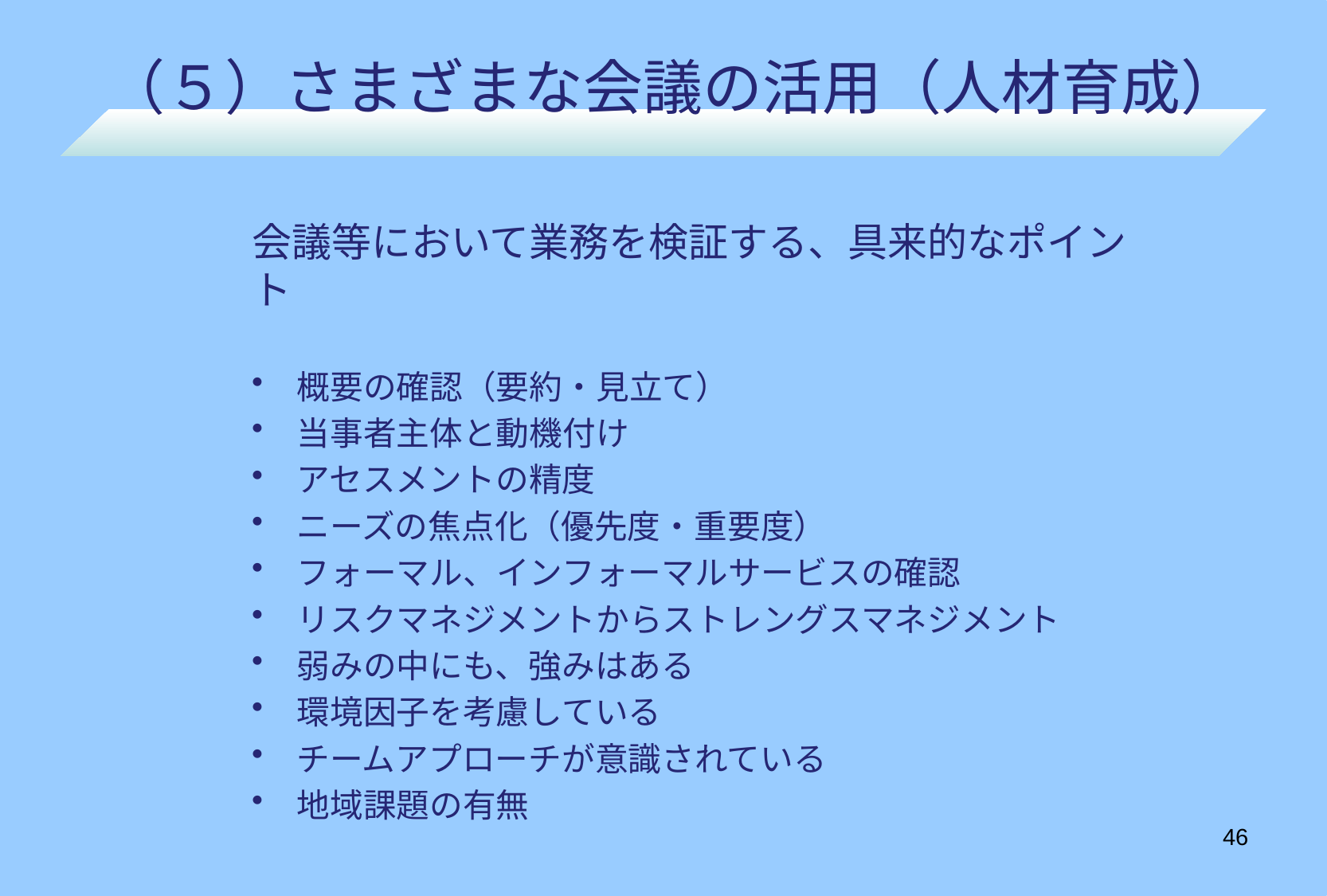

# （５）さまざまな会議の活用（人材育成）

会議等において業務を検証する、具来的なポイント

概要の確認（要約・見立て）
当事者主体と動機付け
アセスメントの精度
ニーズの焦点化（優先度・重要度）
フォーマル、インフォーマルサービスの確認
リスクマネジメントからストレングスマネジメント
弱みの中にも、強みはある
環境因子を考慮している
チームアプローチが意識されている
地域課題の有無
46